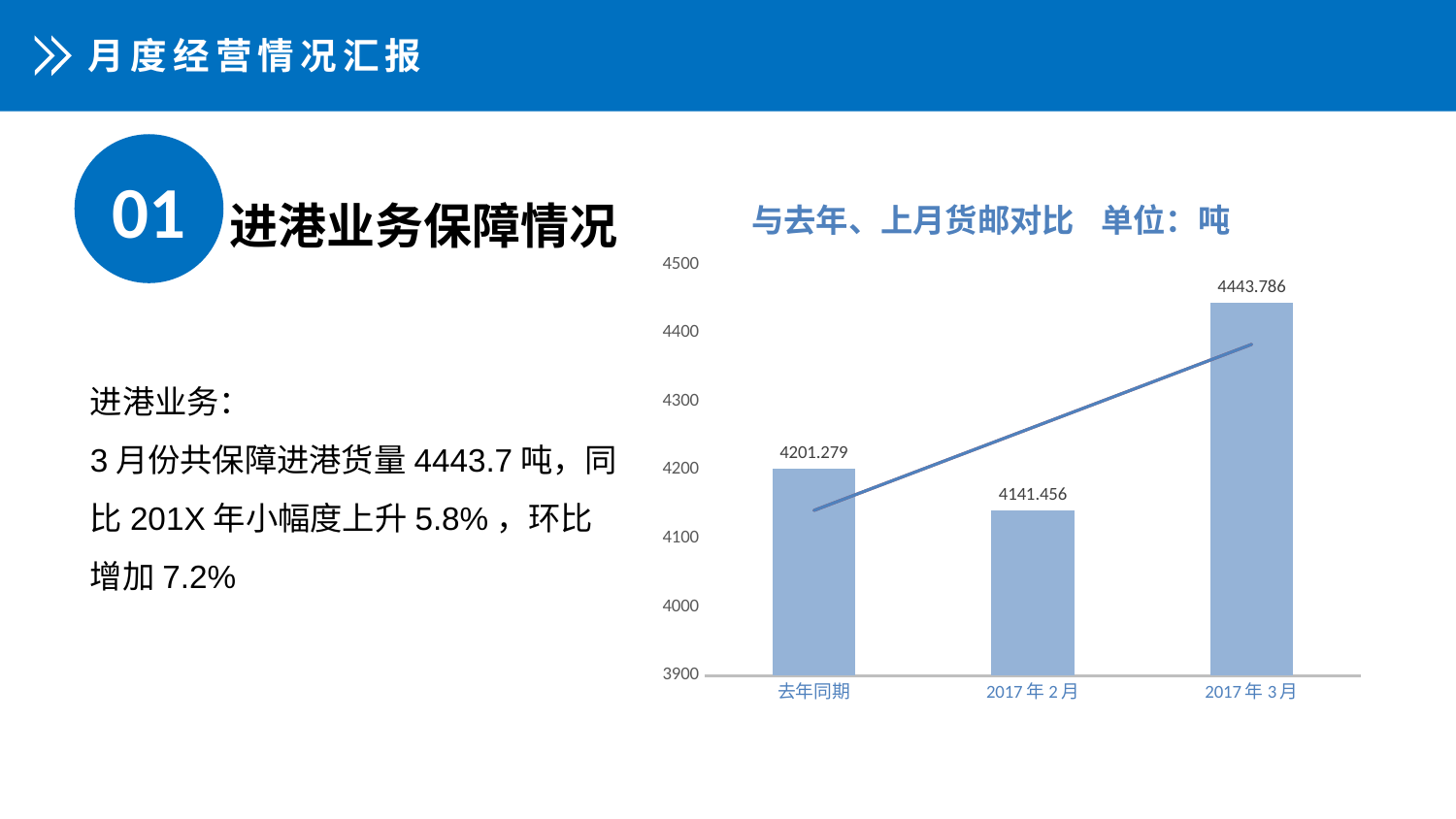

月度经营情况汇报

01
进港业务保障情况
与去年、上月货邮对比   单位：吨

### Chart

| Category |  |
|---|---|
| 去年同期 | 4201.279 |
| 2017年2月 | 4141.456 |
| 2017年3月 | 4443.786 |
进港业务：
3月份共保障进港货量4443.7吨，同比201X年小幅度上升5.8%，环比增加7.2%